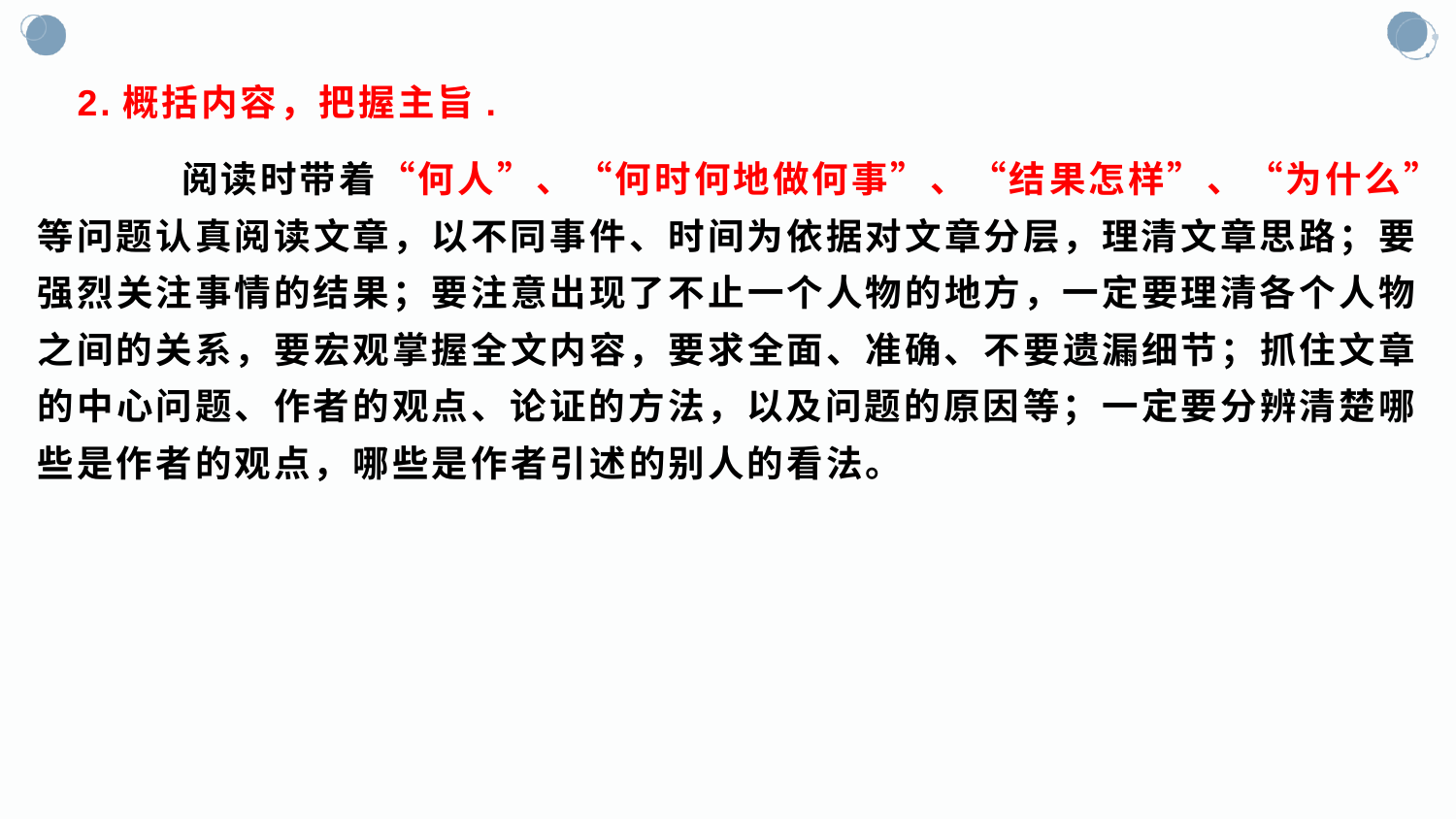

2.概括内容，把握主旨.
            阅读时带着“何人”、“何时何地做何事”、“结果怎样”、“为什么”等问题认真阅读文章，以不同事件、时间为依据对文章分层，理清文章思路；要强烈关注事情的结果；要注意出现了不止一个人物的地方，一定要理清各个人物之间的关系，要宏观掌握全文内容，要求全面、准确、不要遗漏细节；抓住文章的中心问题、作者的观点、论证的方法，以及问题的原因等；一定要分辨清楚哪些是作者的观点，哪些是作者引述的别人的看法。